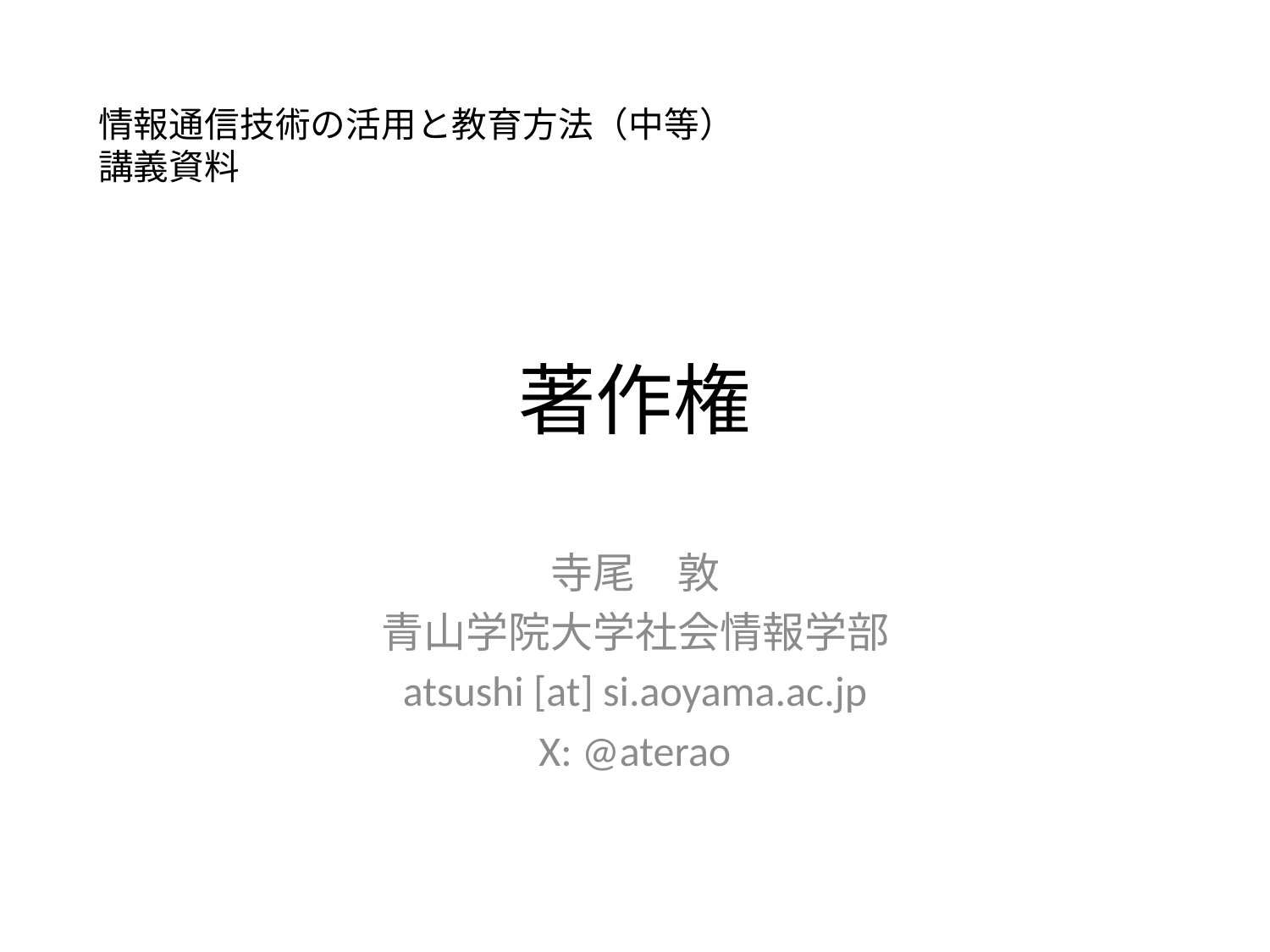

情報通信技術の活用と教育方法（中等）
講義資料
# 著作権
寺尾　敦
青山学院大学社会情報学部
atsushi [at] si.aoyama.ac.jp
X: @aterao